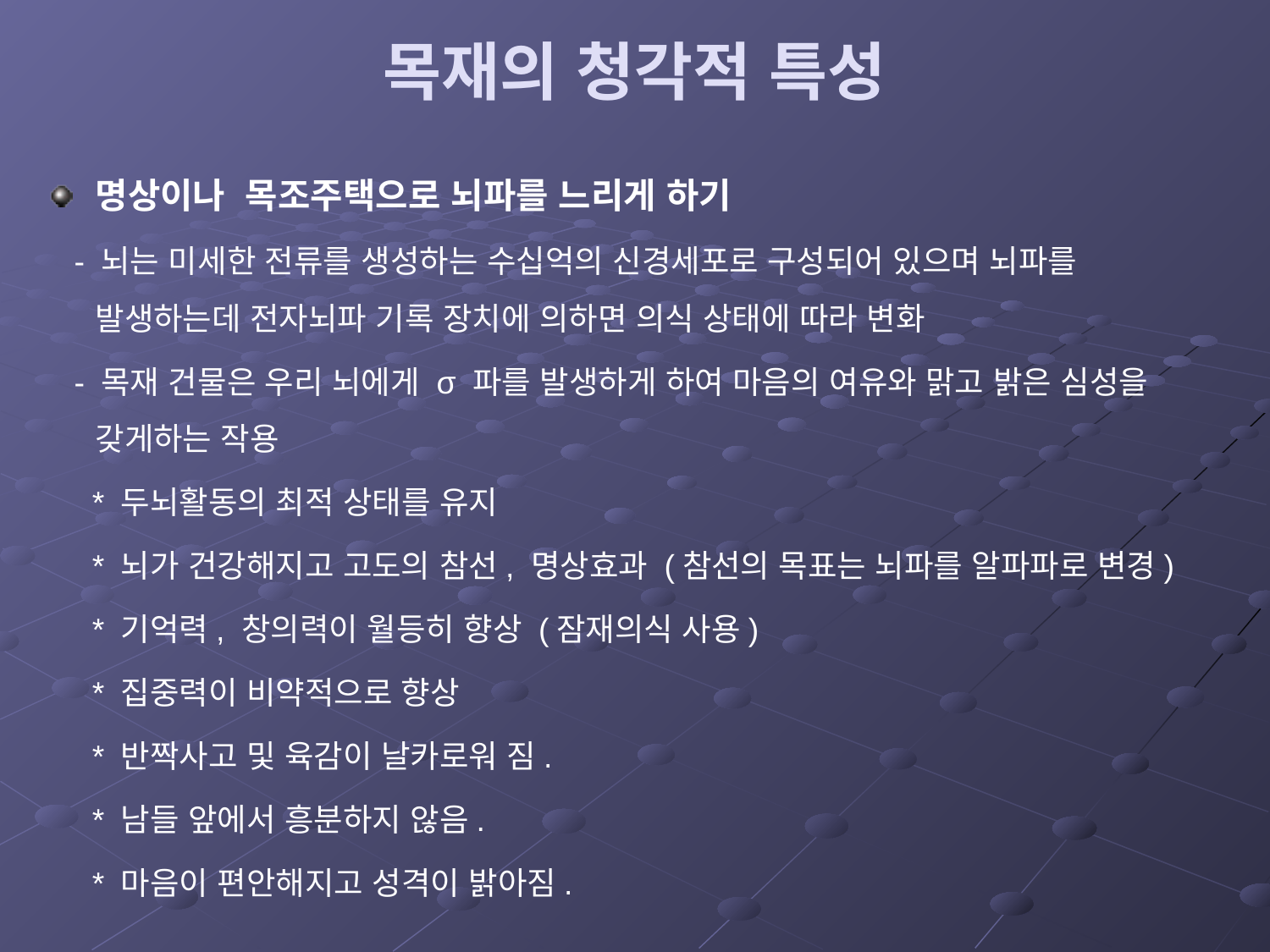

# 목재의 청각적 특성
명상이나  목조주택으로 뇌파를 느리게 하기
   - 뇌는 미세한 전류를 생성하는 수십억의 신경세포로 구성되어 있으며 뇌파를 발생하는데 전자뇌파 기록 장치에 의하면 의식 상태에 따라 변화
   - 목재 건물은 우리 뇌에게 σ 파를 발생하게 하여 마음의 여유와 맑고 밝은 심성을 갖게하는 작용
     * 두뇌활동의 최적 상태를 유지
     * 뇌가 건강해지고 고도의 참선, 명상효과 (참선의 목표는 뇌파를 알파파로 변경)
     * 기억력, 창의력이 월등히 향상 (잠재의식 사용)
     * 집중력이 비약적으로 향상
     * 반짝사고 및 육감이 날카로워 짐.
     * 남들 앞에서 흥분하지 않음.
     * 마음이 편안해지고 성격이 밝아짐.